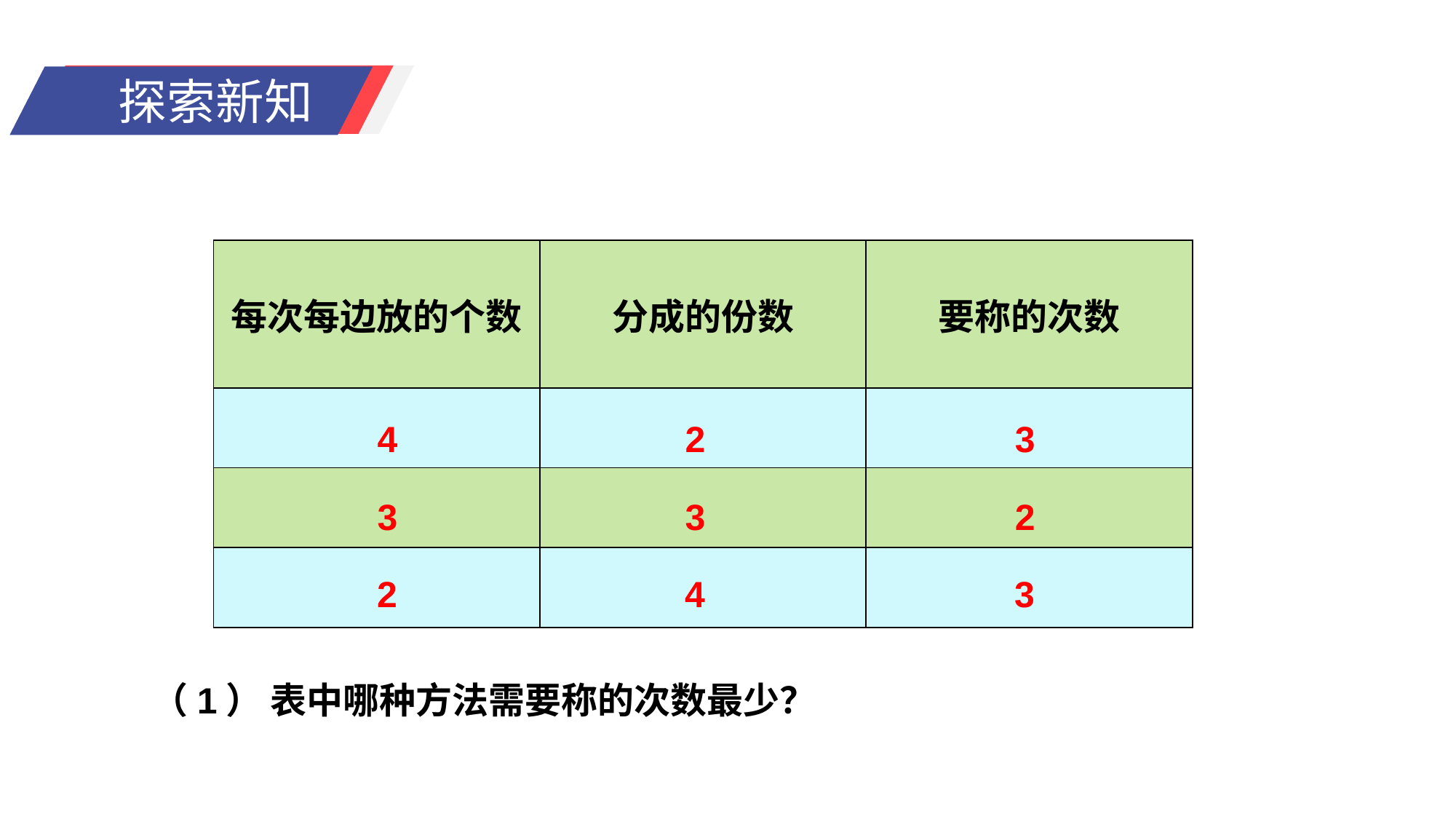

| 每次每边放的个数 | 分成的份数 | 要称的次数 |
| --- | --- | --- |
|  |  |  |
|  |  |  |
|  |  |  |
4
2
3
3
3
2
2
4
3
（1） 表中哪种方法需要称的次数最少？